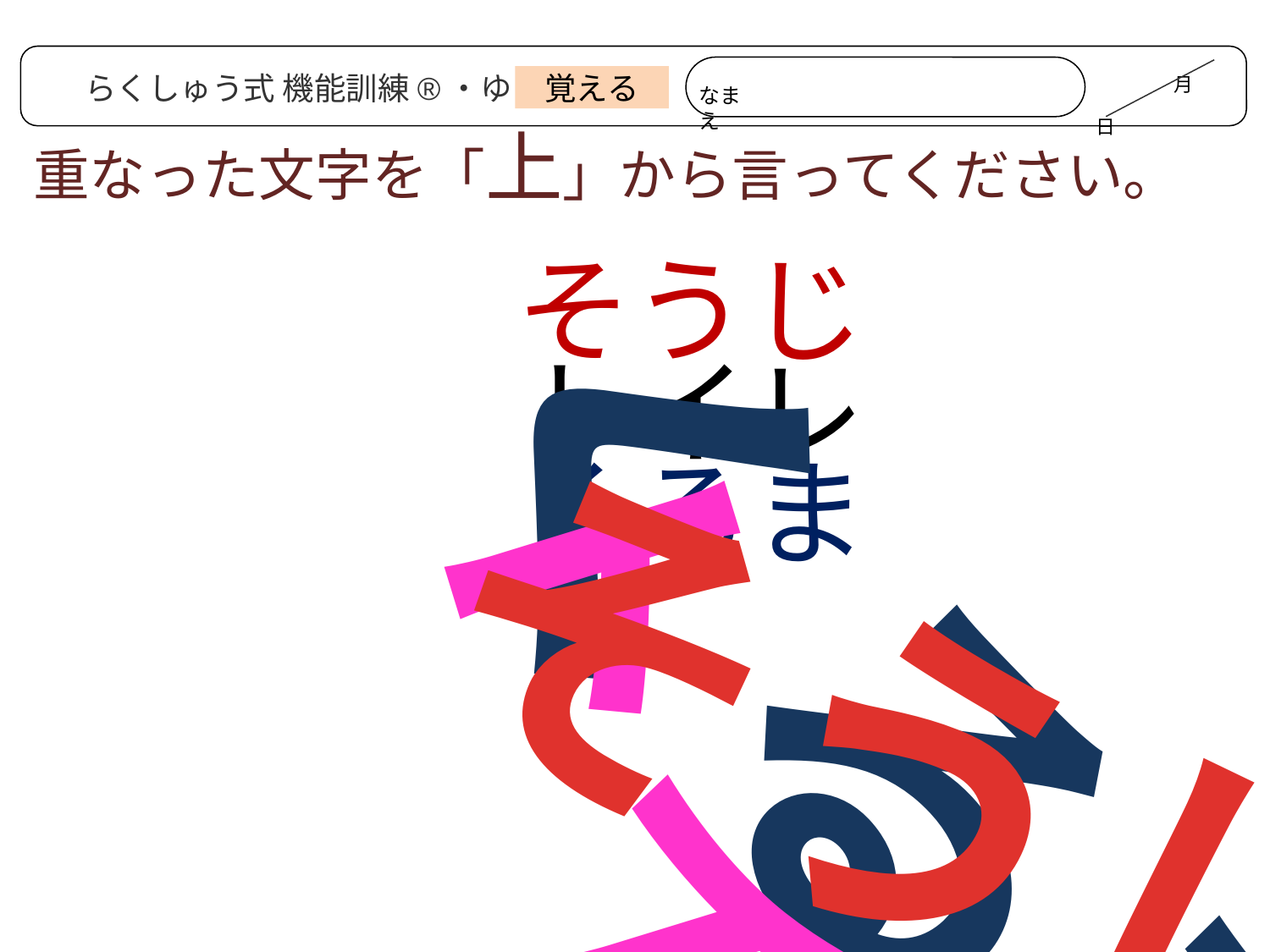

月
　　　　　　　　　　　　　日

なまえ
らくしゅう式 機能訓練®・ゆうゆう
覚える
重なった文字を「上」から言ってください。
そうじ
トイレ
くるま
くるま
トイレ
そうじ